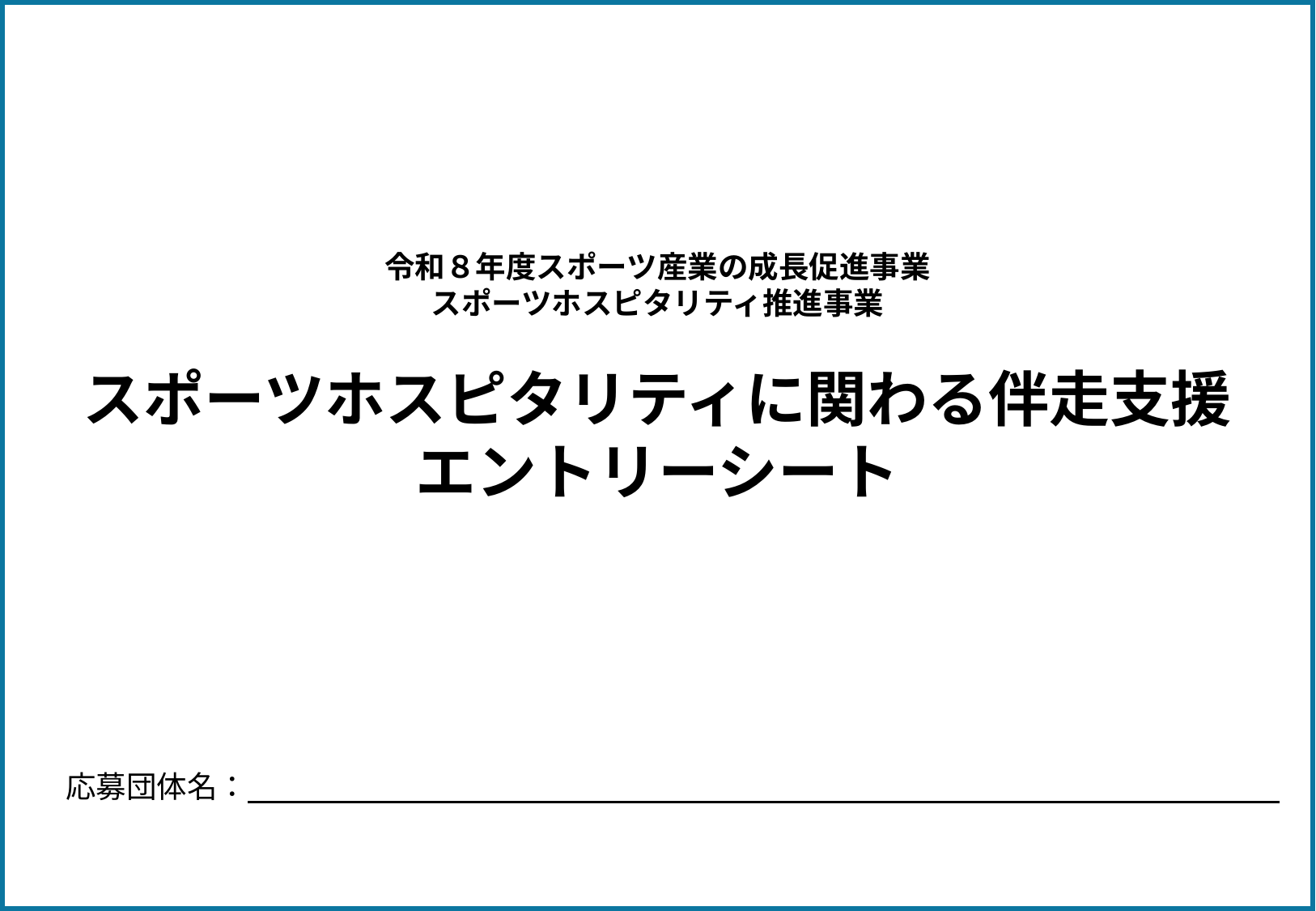

令和８年度スポーツ産業の成長促進事業
スポーツホスピタリティ推進事業

スポーツホスピタリティに関わる伴走支援
エントリーシート

応募団体名：